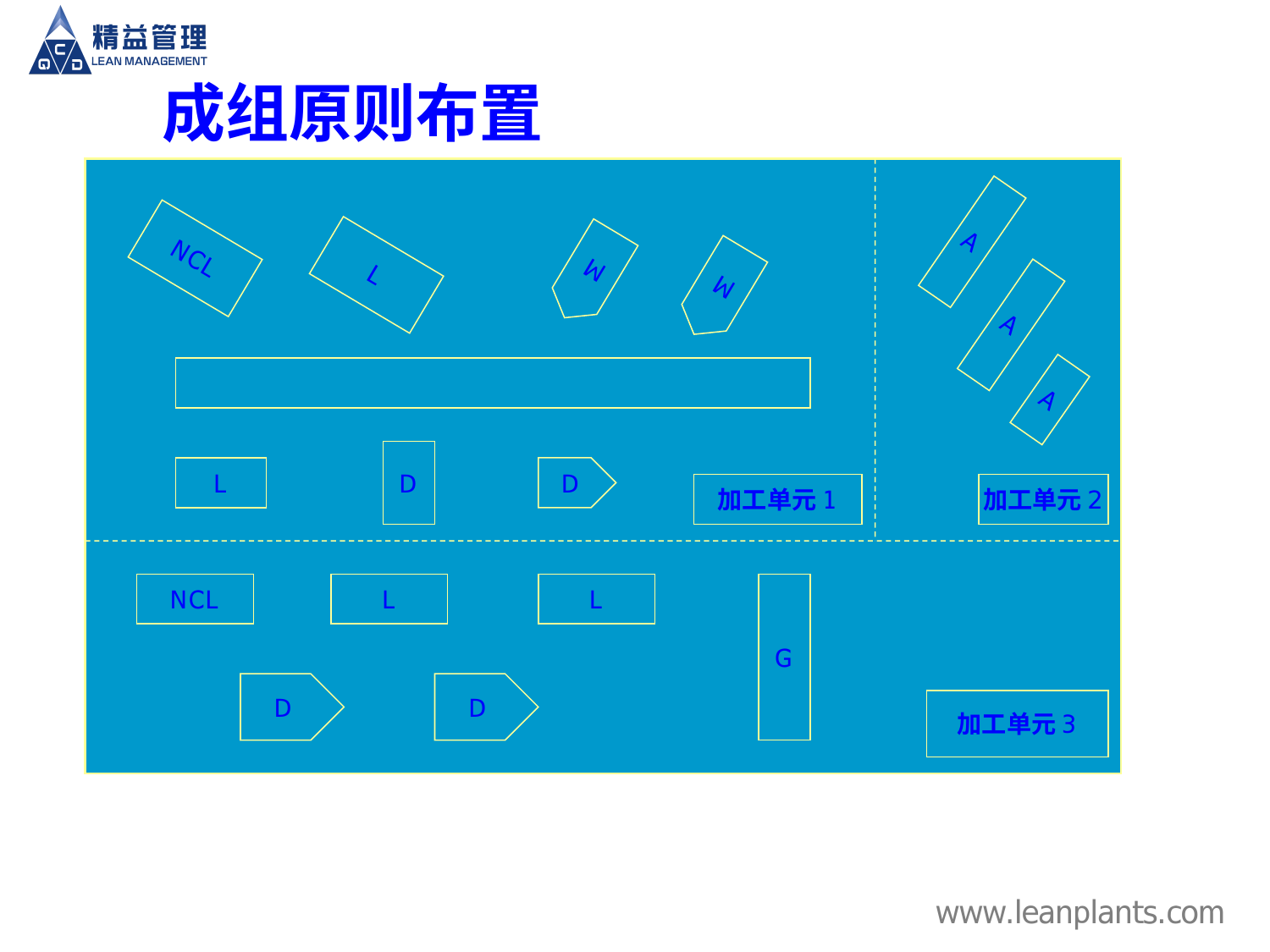

# 成组原则布置

A
NCL
L
M
M
A

A
D
L
D
加工单元1
加工单元2

NCL
L
L
G
D
D
加工单元3